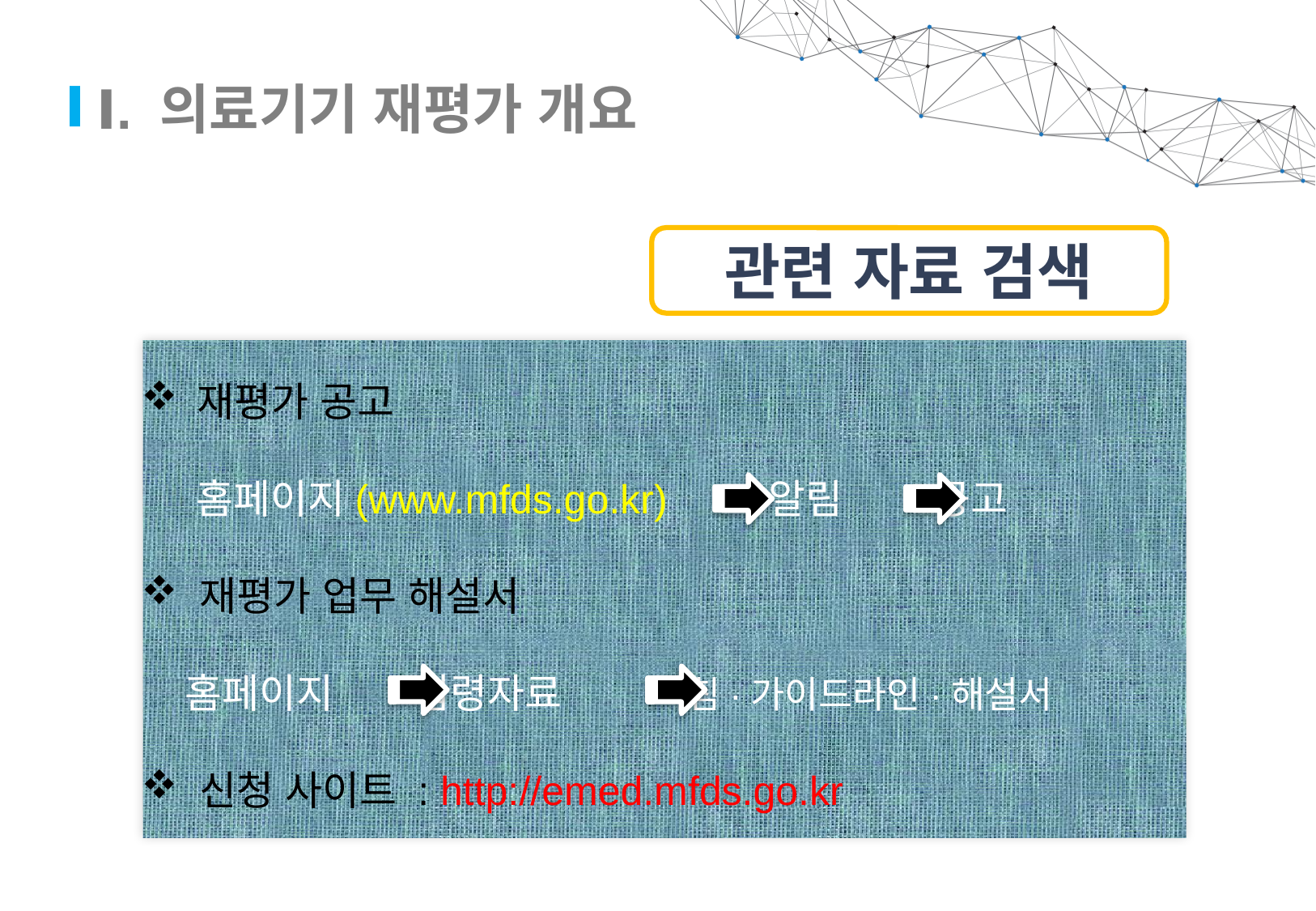

# Ⅰ. 의료기기 재평가 개요
관련 자료 검색

 재평가 공고

    홈페이지(www.mfds.go.kr)        알림        공고

 재평가 업무 해설서

   홈페이지       법령자료        지침·가이드라인·해설서

 신청 사이트 : http://emed.mfds.go.kr